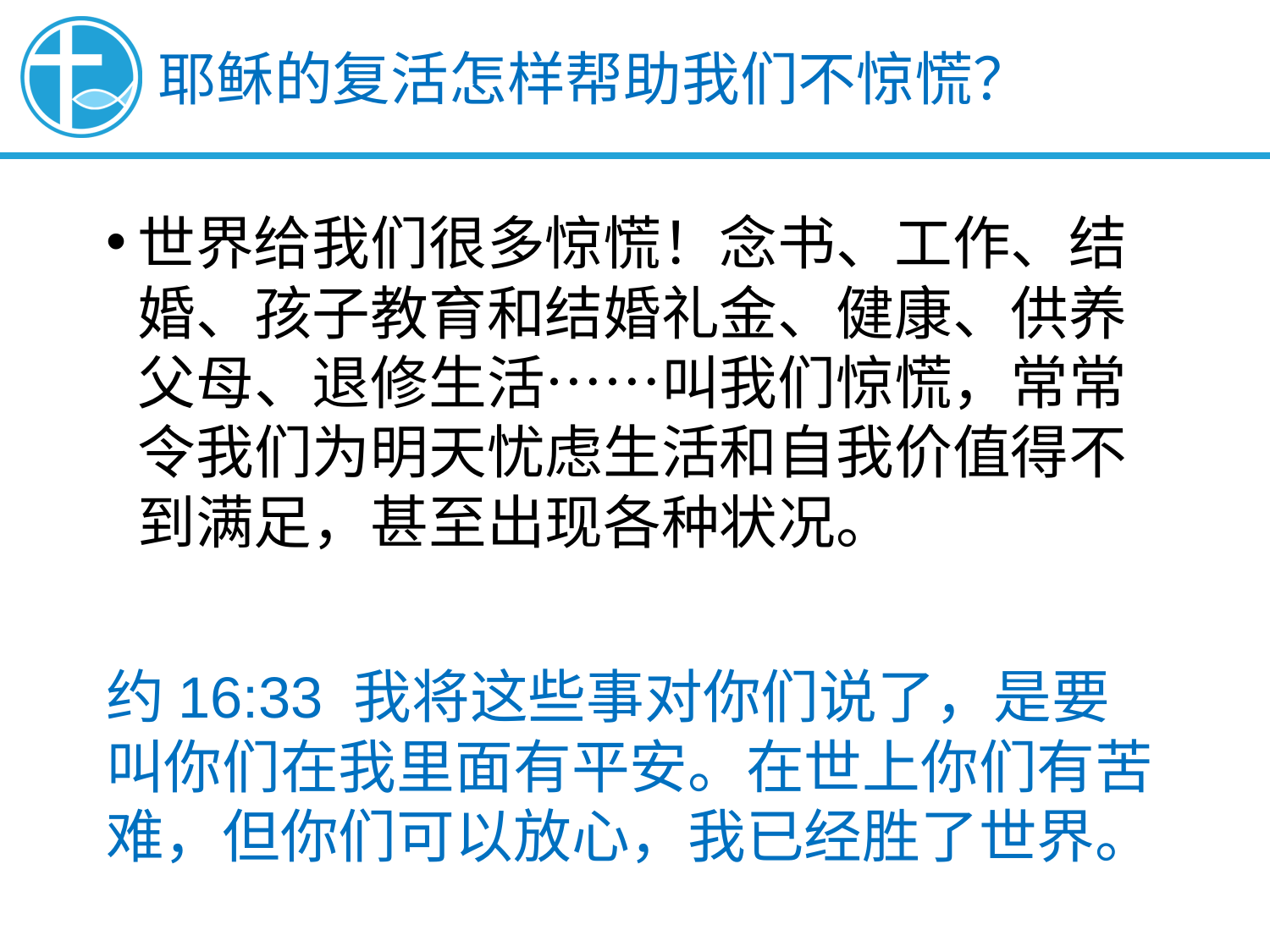

耶稣的复活怎样帮助我们不惊慌？
世界给我们很多惊慌！念书、工作、结婚、孩子教育和结婚礼金、健康、供养父母、退修生活……叫我们惊慌，常常令我们为明天忧虑生活和自我价值得不到满足，甚至出现各种状况。

约16:33 我将这些事对你们说了，是要叫你们在我里面有平安。在世上你们有苦难，但你们可以放心，我已经胜了世界。